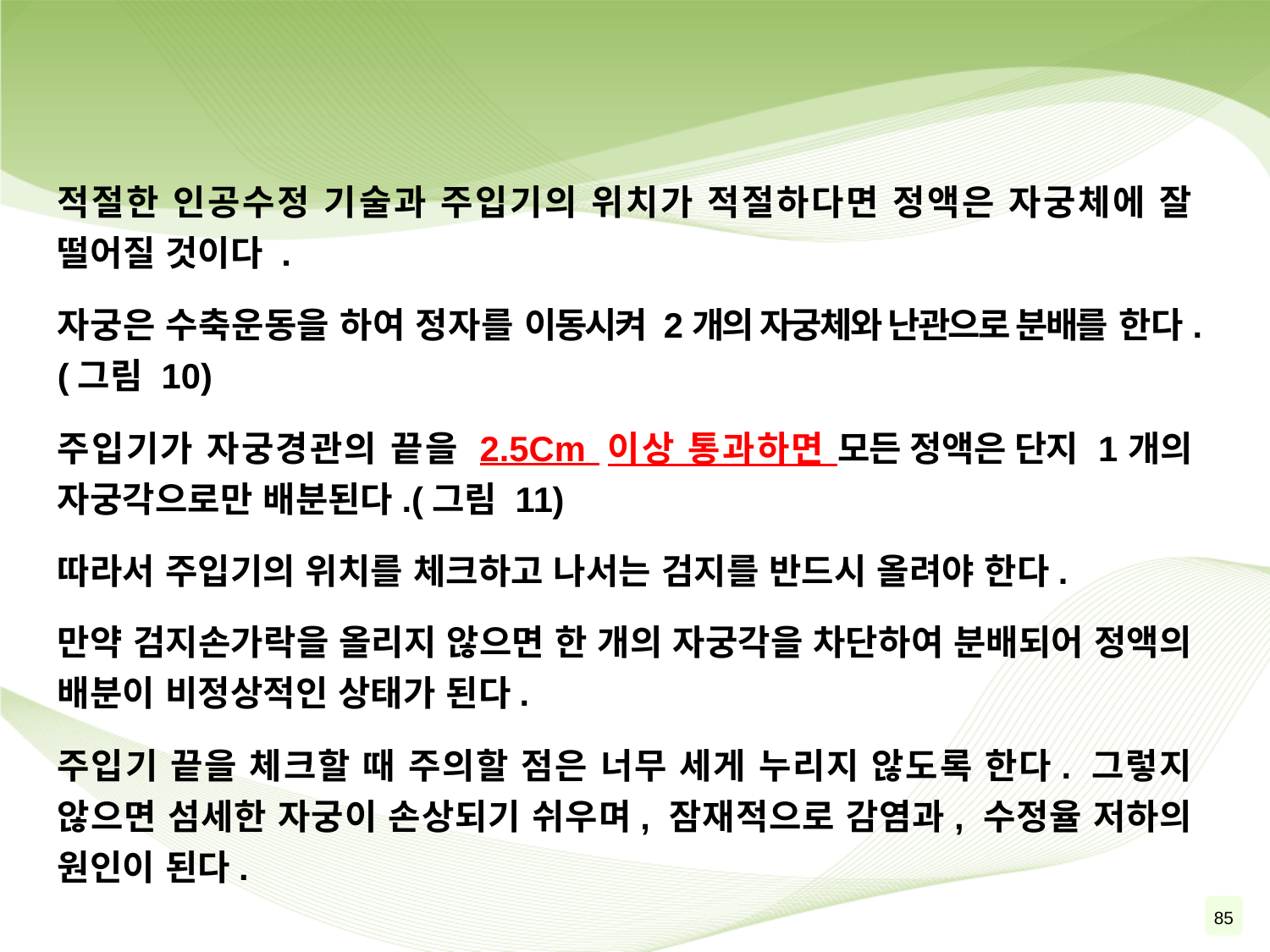

적절한 인공수정 기술과 주입기의 위치가 적절하다면 정액은 자궁체에 잘 떨어질 것이다 .

자궁은 수축운동을 하여 정자를 이동시켜 2개의 자궁체와 난관으로 분배를 한다.(그림 10)

주입기가 자궁경관의 끝을 2.5Cm 이상 통과하면 모든 정액은 단지 1개의 자궁각으로만 배분된다.(그림 11)

따라서 주입기의 위치를 체크하고 나서는 검지를 반드시 올려야 한다.

만약 검지손가락을 올리지 않으면 한 개의 자궁각을 차단하여 분배되어 정액의 배분이 비정상적인 상태가 된다.

주입기 끝을 체크할 때 주의할 점은 너무 세게 누리지 않도록 한다. 그렇지 않으면 섬세한 자궁이 손상되기 쉬우며, 잠재적으로 감염과, 수정율 저하의 원인이 된다.

85
87